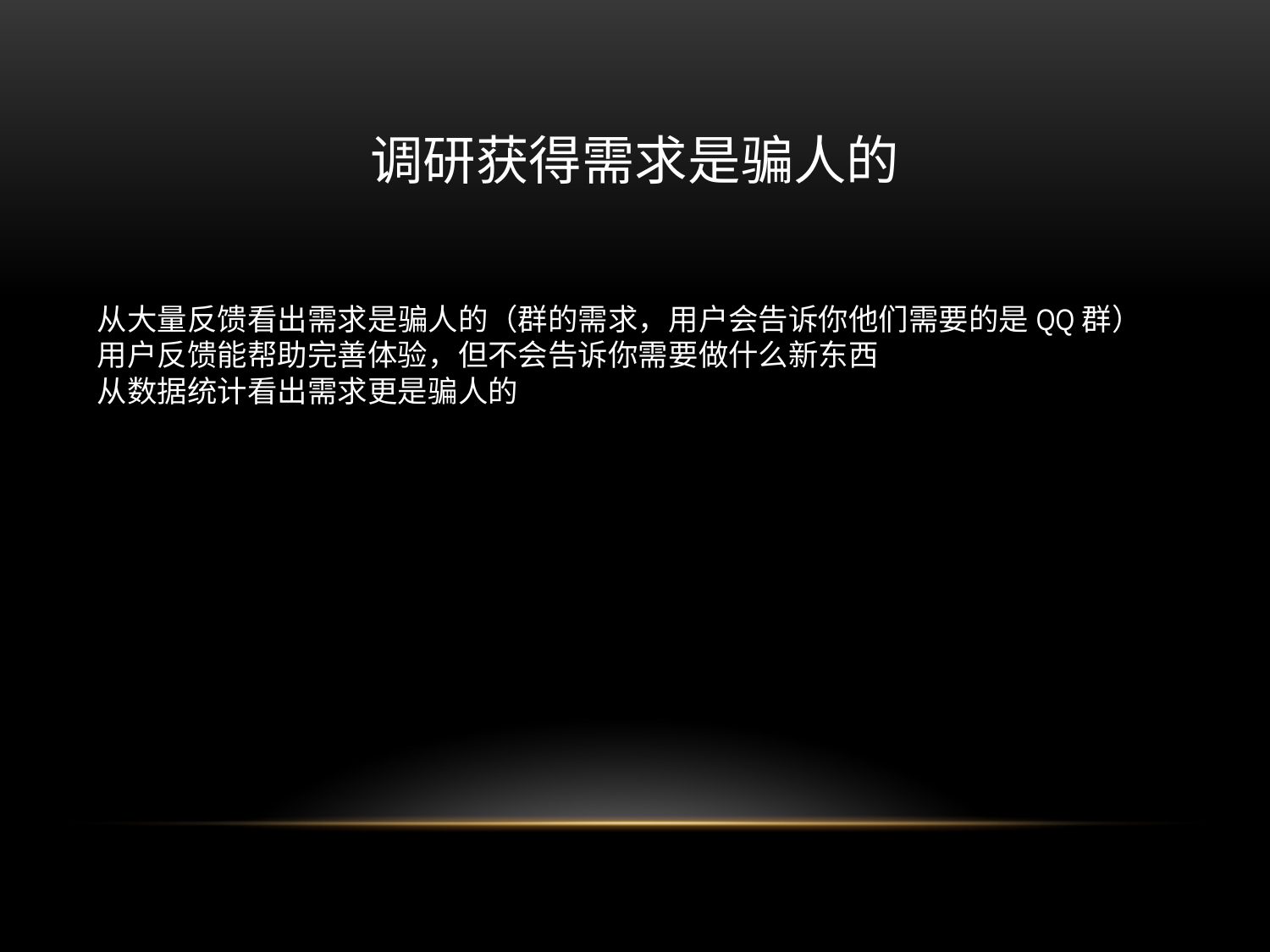

# 调研获得需求是骗人的

从大量反馈看出需求是骗人的（群的需求，用户会告诉你他们需要的是QQ群）
用户反馈能帮助完善体验，但不会告诉你需要做什么新东西
从数据统计看出需求更是骗人的